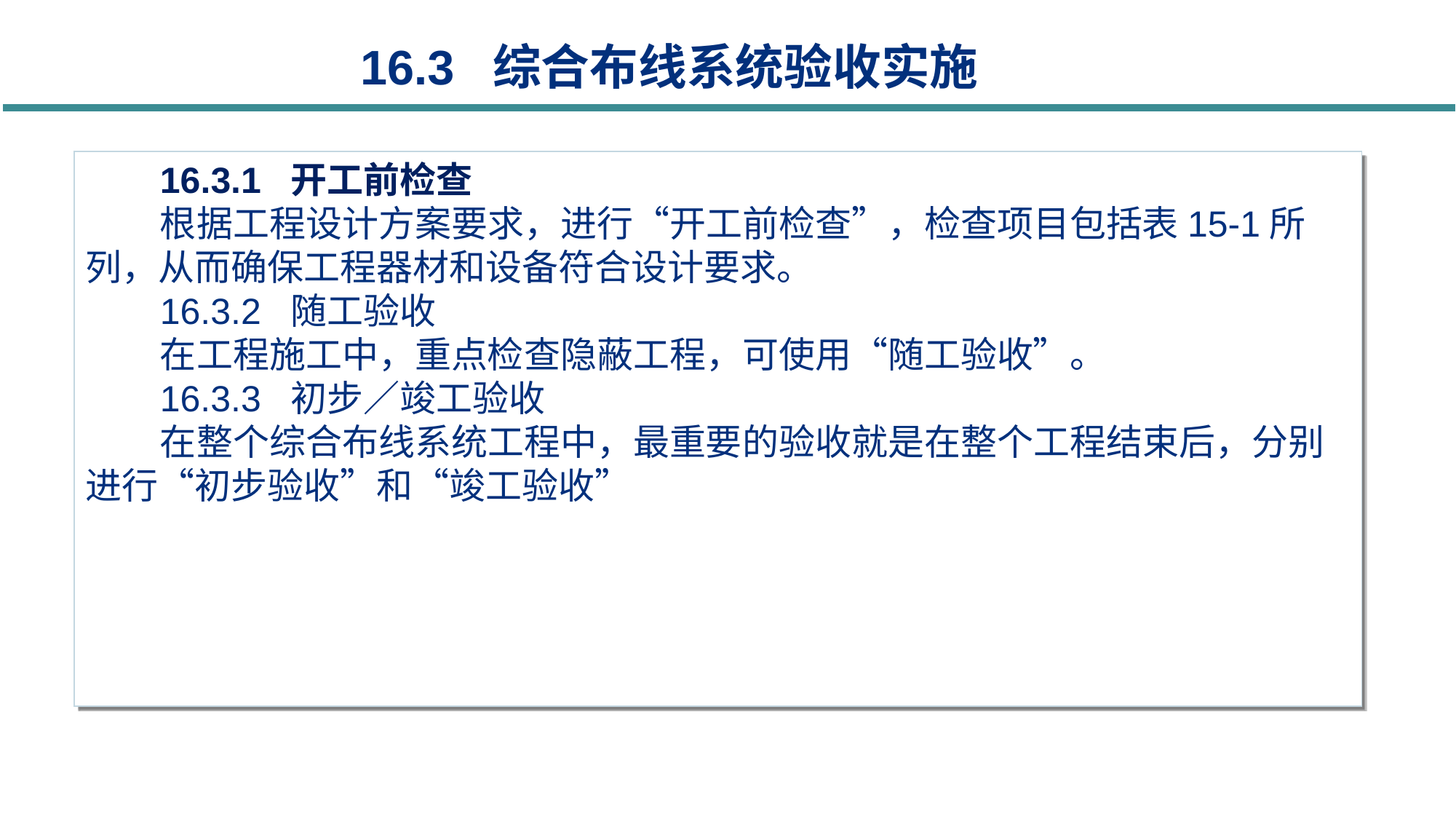

16.3  综合布线系统验收实施
16.3.1  开工前检查
根据工程设计方案要求，进行“开工前检查”，检查项目包括表15-1所列，从而确保工程器材和设备符合设计要求。
16.3.2  随工验收
在工程施工中，重点检查隐蔽工程，可使用“随工验收”。
16.3.3  初步／竣工验收
在整个综合布线系统工程中，最重要的验收就是在整个工程结束后，分别进行“初步验收”和“竣工验收”